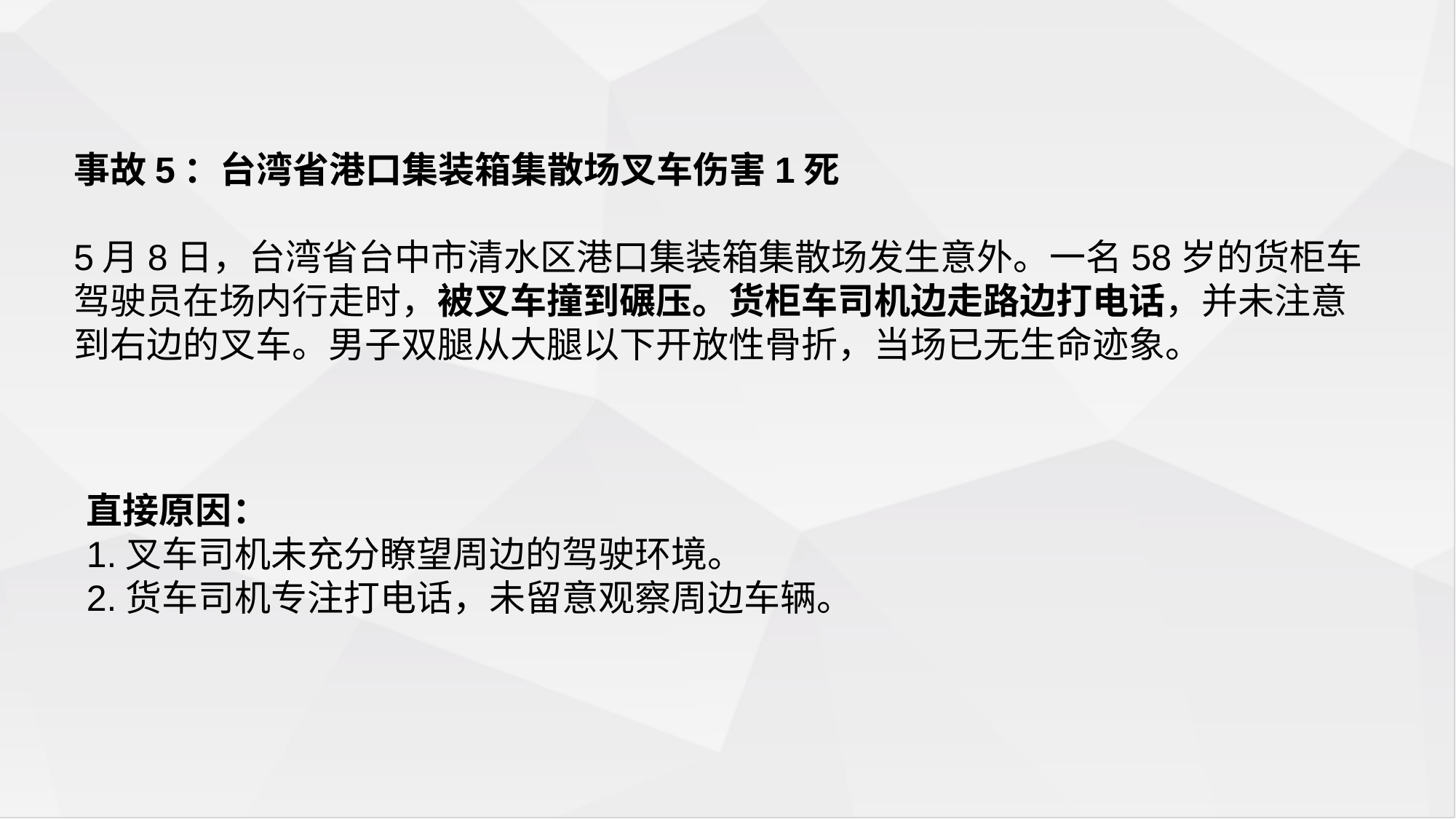

事故5：台湾省港口集装箱集散场叉车伤害1死
5月8日，台湾省台中市清水区港口集装箱集散场发生意外。一名58岁的货柜车驾驶员在场内行走时，被叉车撞到碾压。货柜车司机边走路边打电话，并未注意到右边的叉车。男子双腿从大腿以下开放性骨折，当场已无生命迹象。
直接原因：
1.叉车司机未充分瞭望周边的驾驶环境。
2.货车司机专注打电话，未留意观察周边车辆。